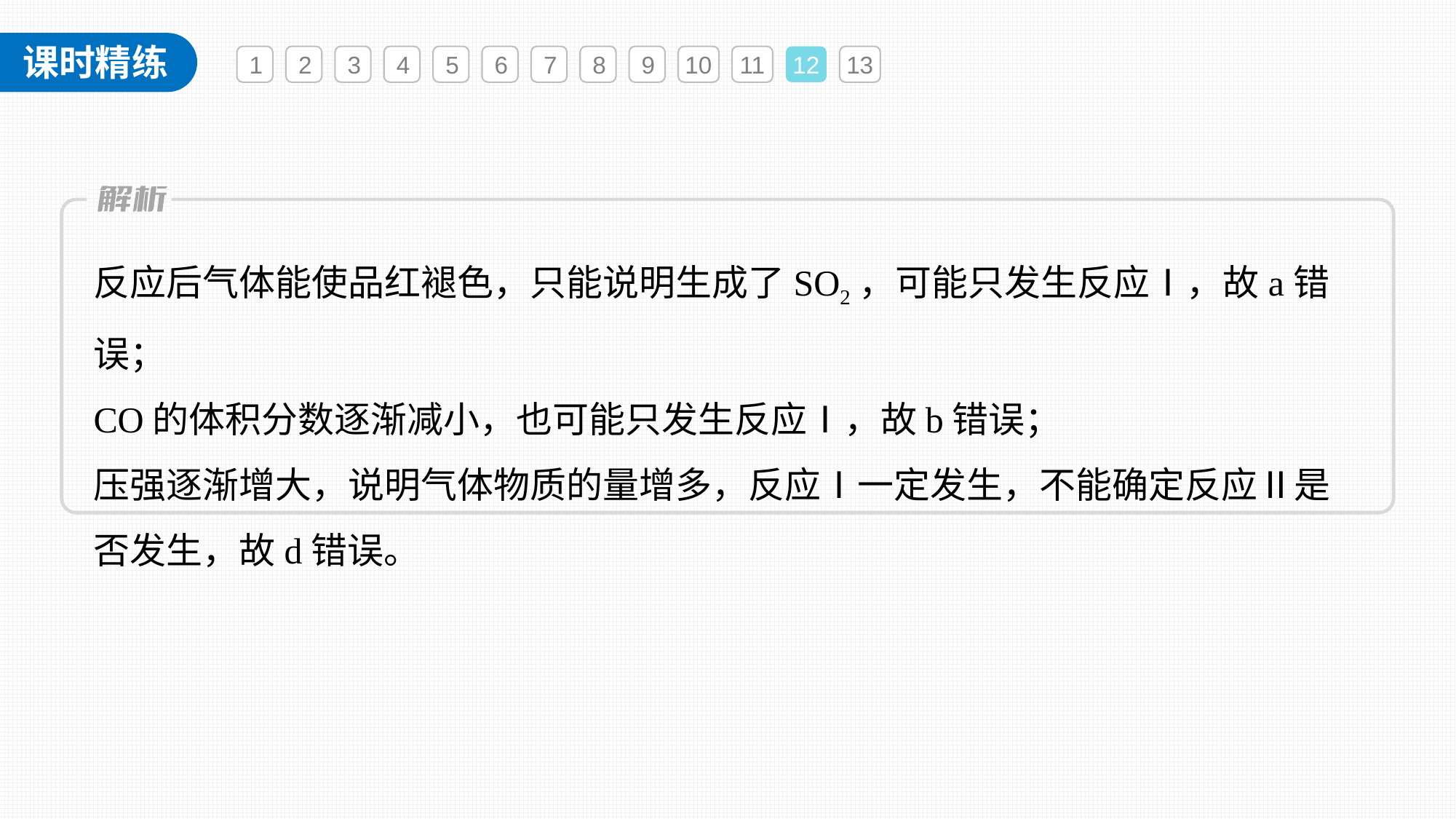

1
2
3
4
5
6
7
8
9
10
11
12
13

反应后气体能使品红褪色，只能说明生成了SO2，可能只发生反应Ⅰ，故a错误；
CO的体积分数逐渐减小，也可能只发生反应Ⅰ，故b错误；
压强逐渐增大，说明气体物质的量增多，反应Ⅰ一定发生，不能确定反应Ⅱ是否发生，故d错误。